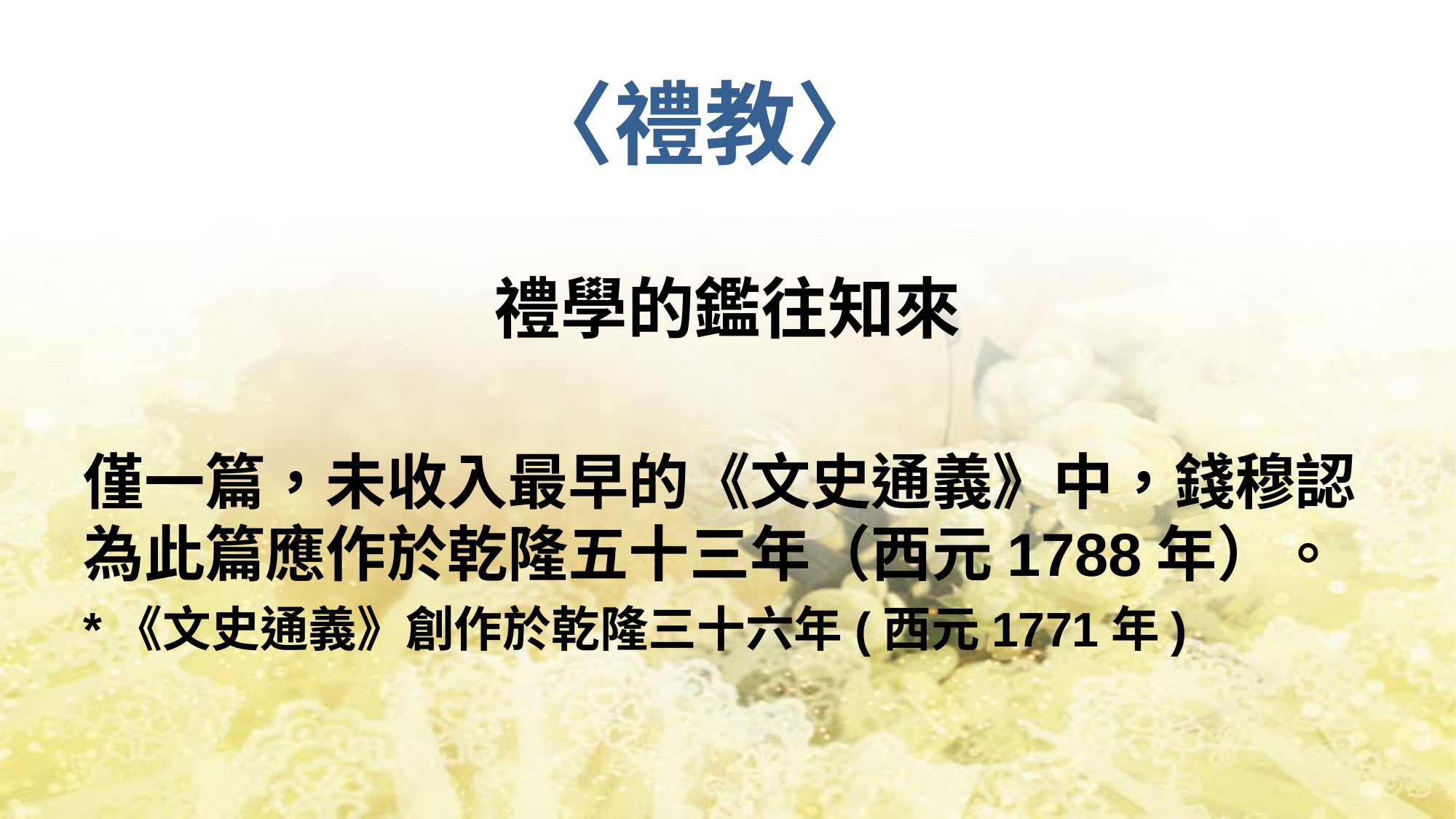

〈禮教〉
禮學的鑑往知來

僅一篇，未收入最早的《文史通義》中，錢穆認為此篇應作於乾隆五十三年（西元1788年）。
*《文史通義》創作於乾隆三十六年(西元1771年)